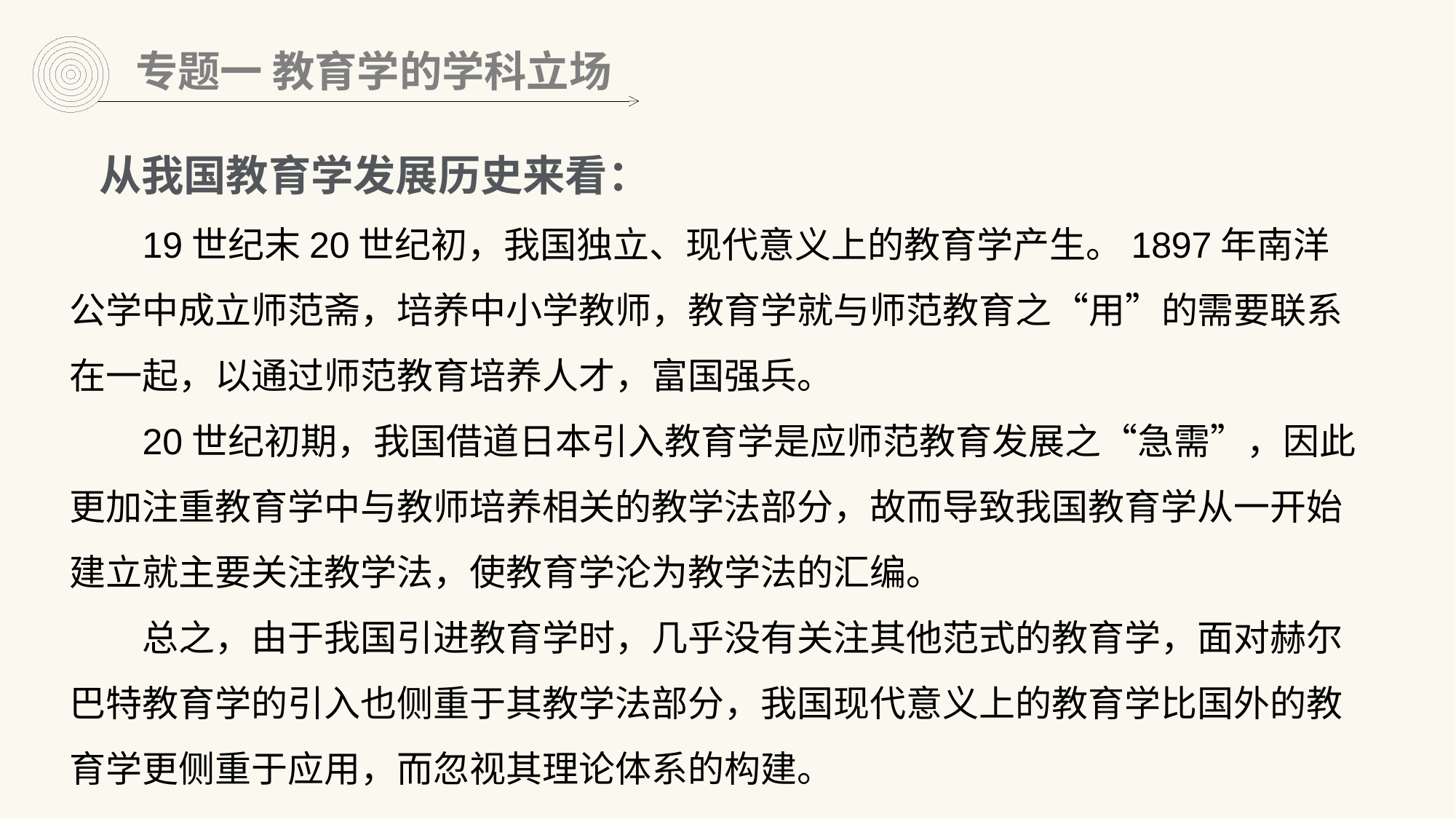

专题一 教育学的学科立场
从我国教育学发展历史来看：

19世纪末20世纪初，我国独立、现代意义上的教育学产生。1897年南洋公学中成立师范斋，培养中小学教师，教育学就与师范教育之“用”的需要联系在一起，以通过师范教育培养人才，富国强兵。
20世纪初期，我国借道日本引入教育学是应师范教育发展之“急需”，因此更加注重教育学中与教师培养相关的教学法部分，故而导致我国教育学从一开始建立就主要关注教学法，使教育学沦为教学法的汇编。
总之，由于我国引进教育学时，几乎没有关注其他范式的教育学，面对赫尔巴特教育学的引入也侧重于其教学法部分，我国现代意义上的教育学比国外的教育学更侧重于应用，而忽视其理论体系的构建。